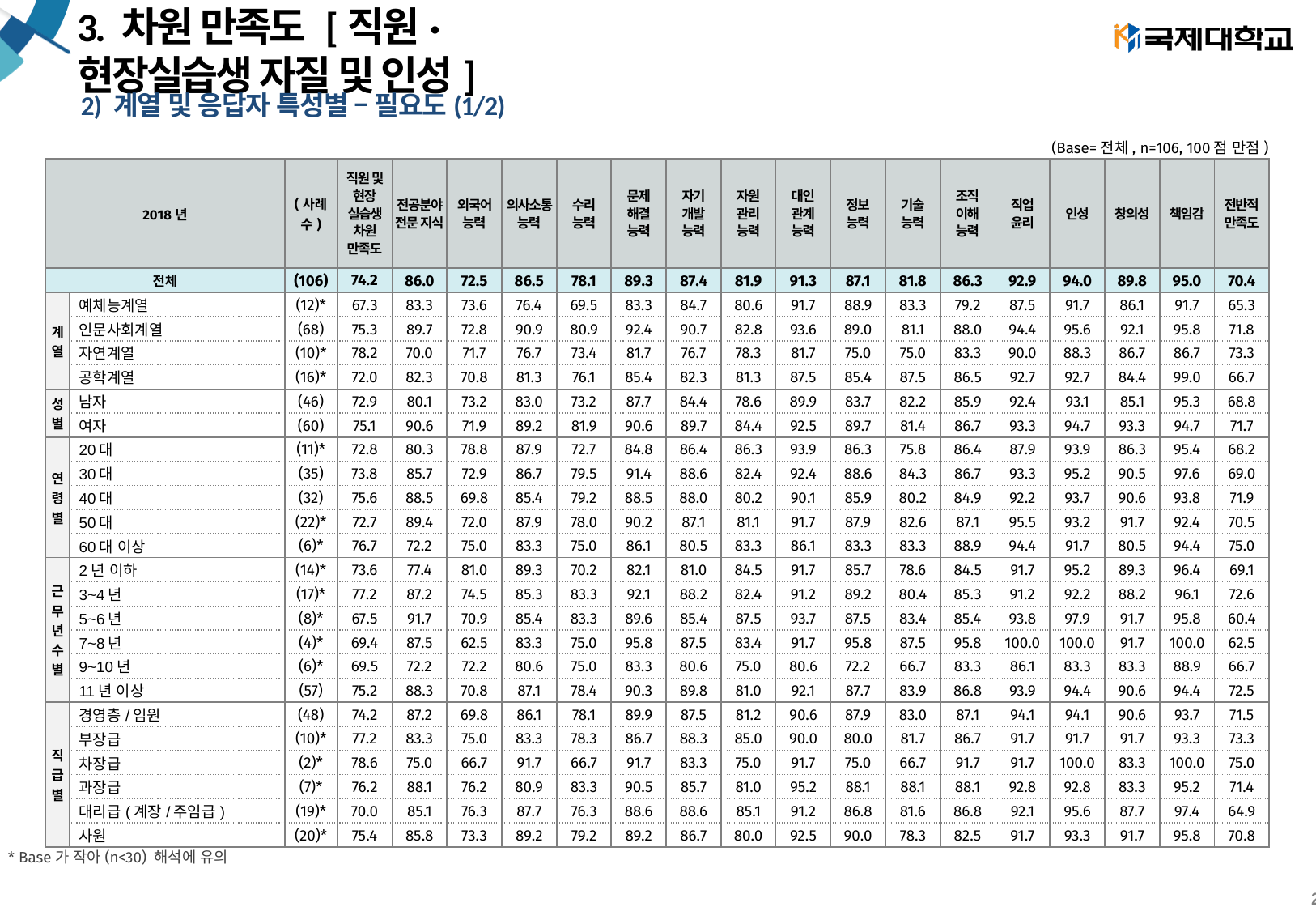

# 3. 차원 만족도 [직원·현장실습생 자질 및 인성]
2) 계열 및 응답자 특성별 – 필요도(1/2)
(Base=전체, n=106, 100점 만점)
| 2018년 |  | (사례수) | 직원 및 현장 실습생 차원 만족도 | 전공분야 전문 지식 | 외국어 능력 | 의사소통능력 | 수리 능력 | 문제 해결 능력 | 자기 개발 능력 | 자원 관리 능력 | 대인 관계 능력 | 정보 능력 | 기술 능력 | 조직 이해 능력 | 직업 윤리 | 인성 | 창의성 | 책임감 | 전반적 만족도 |
| --- | --- | --- | --- | --- | --- | --- | --- | --- | --- | --- | --- | --- | --- | --- | --- | --- | --- | --- | --- |
| 전체 |  | (106) | 74.2 | 86.0 | 72.5 | 86.5 | 78.1 | 89.3 | 87.4 | 81.9 | 91.3 | 87.1 | 81.8 | 86.3 | 92.9 | 94.0 | 89.8 | 95.0 | 70.4 |
| 계열 | 예체능계열 | (12)\* | 67.3 | 83.3 | 73.6 | 76.4 | 69.5 | 83.3 | 84.7 | 80.6 | 91.7 | 88.9 | 83.3 | 79.2 | 87.5 | 91.7 | 86.1 | 91.7 | 65.3 |
|  | 인문사회계열 | (68) | 75.3 | 89.7 | 72.8 | 90.9 | 80.9 | 92.4 | 90.7 | 82.8 | 93.6 | 89.0 | 81.1 | 88.0 | 94.4 | 95.6 | 92.1 | 95.8 | 71.8 |
|  | 자연계열 | (10)\* | 78.2 | 70.0 | 71.7 | 76.7 | 73.4 | 81.7 | 76.7 | 78.3 | 81.7 | 75.0 | 75.0 | 83.3 | 90.0 | 88.3 | 86.7 | 86.7 | 73.3 |
|  | 공학계열 | (16)\* | 72.0 | 82.3 | 70.8 | 81.3 | 76.1 | 85.4 | 82.3 | 81.3 | 87.5 | 85.4 | 87.5 | 86.5 | 92.7 | 92.7 | 84.4 | 99.0 | 66.7 |
| 성별 | 남자 | (46) | 72.9 | 80.1 | 73.2 | 83.0 | 73.2 | 87.7 | 84.4 | 78.6 | 89.9 | 83.7 | 82.2 | 85.9 | 92.4 | 93.1 | 85.1 | 95.3 | 68.8 |
|  | 여자 | (60) | 75.1 | 90.6 | 71.9 | 89.2 | 81.9 | 90.6 | 89.7 | 84.4 | 92.5 | 89.7 | 81.4 | 86.7 | 93.3 | 94.7 | 93.3 | 94.7 | 71.7 |
| 연령별 | 20대 | (11)\* | 72.8 | 80.3 | 78.8 | 87.9 | 72.7 | 84.8 | 86.4 | 86.3 | 93.9 | 86.3 | 75.8 | 86.4 | 87.9 | 93.9 | 86.3 | 95.4 | 68.2 |
|  | 30대 | (35) | 73.8 | 85.7 | 72.9 | 86.7 | 79.5 | 91.4 | 88.6 | 82.4 | 92.4 | 88.6 | 84.3 | 86.7 | 93.3 | 95.2 | 90.5 | 97.6 | 69.0 |
|  | 40대 | (32) | 75.6 | 88.5 | 69.8 | 85.4 | 79.2 | 88.5 | 88.0 | 80.2 | 90.1 | 85.9 | 80.2 | 84.9 | 92.2 | 93.7 | 90.6 | 93.8 | 71.9 |
|  | 50대 | (22)\* | 72.7 | 89.4 | 72.0 | 87.9 | 78.0 | 90.2 | 87.1 | 81.1 | 91.7 | 87.9 | 82.6 | 87.1 | 95.5 | 93.2 | 91.7 | 92.4 | 70.5 |
|  | 60대 이상 | (6)\* | 76.7 | 72.2 | 75.0 | 83.3 | 75.0 | 86.1 | 80.5 | 83.3 | 86.1 | 83.3 | 83.3 | 88.9 | 94.4 | 91.7 | 80.5 | 94.4 | 75.0 |
| 근무년수별 | 2년 이하 | (14)\* | 73.6 | 77.4 | 81.0 | 89.3 | 70.2 | 82.1 | 81.0 | 84.5 | 91.7 | 85.7 | 78.6 | 84.5 | 91.7 | 95.2 | 89.3 | 96.4 | 69.1 |
|  | 3~4년 | (17)\* | 77.2 | 87.2 | 74.5 | 85.3 | 83.3 | 92.1 | 88.2 | 82.4 | 91.2 | 89.2 | 80.4 | 85.3 | 91.2 | 92.2 | 88.2 | 96.1 | 72.6 |
|  | 5~6년 | (8)\* | 67.5 | 91.7 | 70.9 | 85.4 | 83.3 | 89.6 | 85.4 | 87.5 | 93.7 | 87.5 | 83.4 | 85.4 | 93.8 | 97.9 | 91.7 | 95.8 | 60.4 |
|  | 7~8년 | (4)\* | 69.4 | 87.5 | 62.5 | 83.3 | 75.0 | 95.8 | 87.5 | 83.4 | 91.7 | 95.8 | 87.5 | 95.8 | 100.0 | 100.0 | 91.7 | 100.0 | 62.5 |
|  | 9~10년 | (6)\* | 69.5 | 72.2 | 72.2 | 80.6 | 75.0 | 83.3 | 80.6 | 75.0 | 80.6 | 72.2 | 66.7 | 83.3 | 86.1 | 83.3 | 83.3 | 88.9 | 66.7 |
|  | 11년 이상 | (57) | 75.2 | 88.3 | 70.8 | 87.1 | 78.4 | 90.3 | 89.8 | 81.0 | 92.1 | 87.7 | 83.9 | 86.8 | 93.9 | 94.4 | 90.6 | 94.4 | 72.5 |
| 직급별 | 경영층/임원 | (48) | 74.2 | 87.2 | 69.8 | 86.1 | 78.1 | 89.9 | 87.5 | 81.2 | 90.6 | 87.9 | 83.0 | 87.1 | 94.1 | 94.1 | 90.6 | 93.7 | 71.5 |
|  | 부장급 | (10)\* | 77.2 | 83.3 | 75.0 | 83.3 | 78.3 | 86.7 | 88.3 | 85.0 | 90.0 | 80.0 | 81.7 | 86.7 | 91.7 | 91.7 | 91.7 | 93.3 | 73.3 |
|  | 차장급 | (2)\* | 78.6 | 75.0 | 66.7 | 91.7 | 66.7 | 91.7 | 83.3 | 75.0 | 91.7 | 75.0 | 66.7 | 91.7 | 91.7 | 100.0 | 83.3 | 100.0 | 75.0 |
|  | 과장급 | (7)\* | 76.2 | 88.1 | 76.2 | 80.9 | 83.3 | 90.5 | 85.7 | 81.0 | 95.2 | 88.1 | 88.1 | 88.1 | 92.8 | 92.8 | 83.3 | 95.2 | 71.4 |
|  | 대리급(계장/주임급) | (19)\* | 70.0 | 85.1 | 76.3 | 87.7 | 76.3 | 88.6 | 88.6 | 85.1 | 91.2 | 86.8 | 81.6 | 86.8 | 92.1 | 95.6 | 87.7 | 97.4 | 64.9 |
|  | 사원 | (20)\* | 75.4 | 85.8 | 73.3 | 89.2 | 79.2 | 89.2 | 86.7 | 80.0 | 92.5 | 90.0 | 78.3 | 82.5 | 91.7 | 93.3 | 91.7 | 95.8 | 70.8 |
* Base가 작아(n<30) 해석에 유의